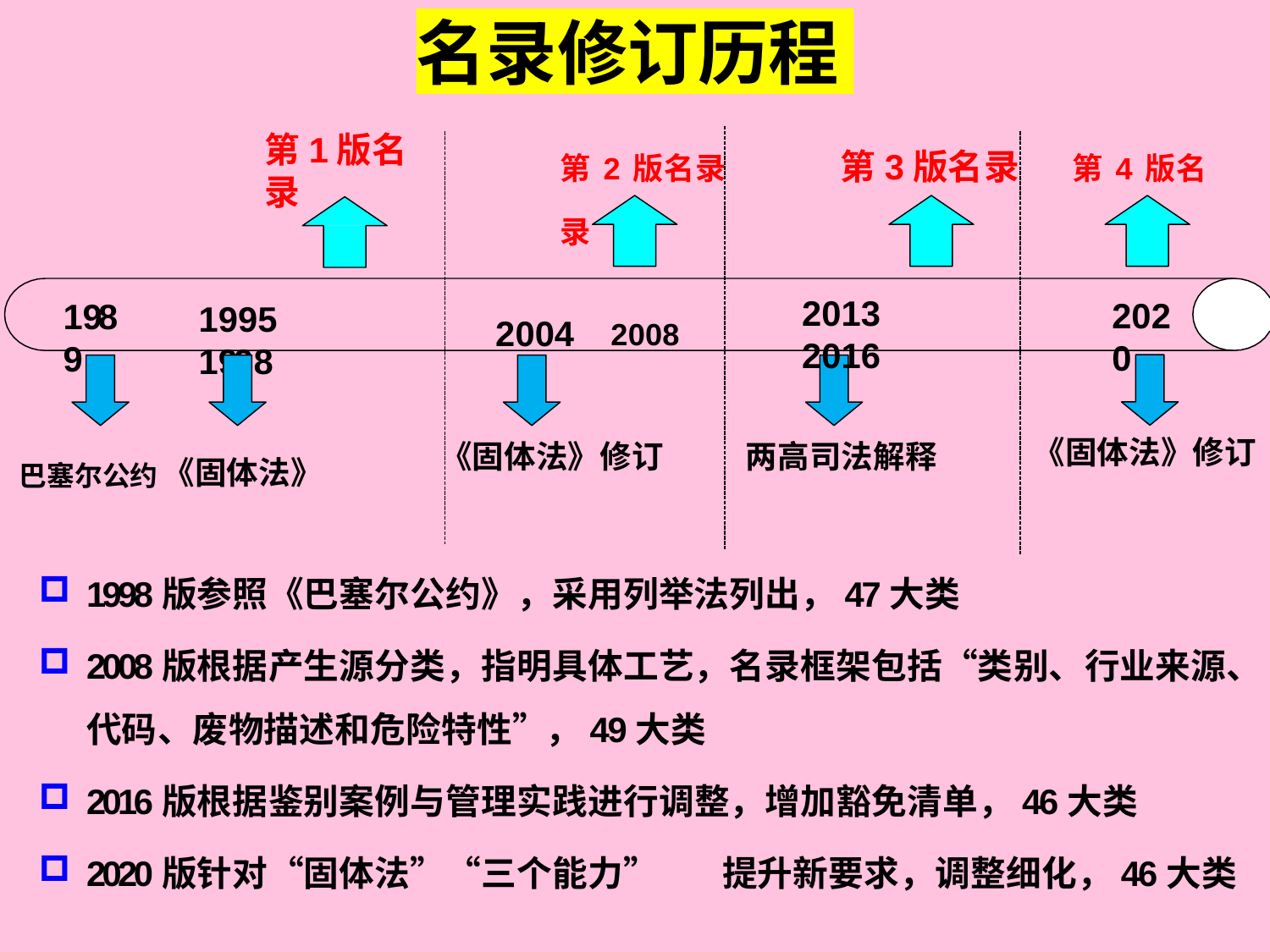

# 名录修订历程

第2版名录	第3版名录	第4版名录
第1版名录

2013	2016
2020
2004	2008
1989
1995	1998

《固体法》修订
巴塞尔公约《固体法》
《固体法》修订
两高司法解释
1998版参照《巴塞尔公约》，采用列举法列出，47大类
2008版根据产生源分类，指明具体工艺，名录框架包括“类别、行业来源、
代码、废物描述和危险特性”，49大类
2016版根据鉴别案例与管理实践进行调整，增加豁免清单，46大类
2020版针对“固体法”“三个能力”	提升新要求，调整细化，46大类